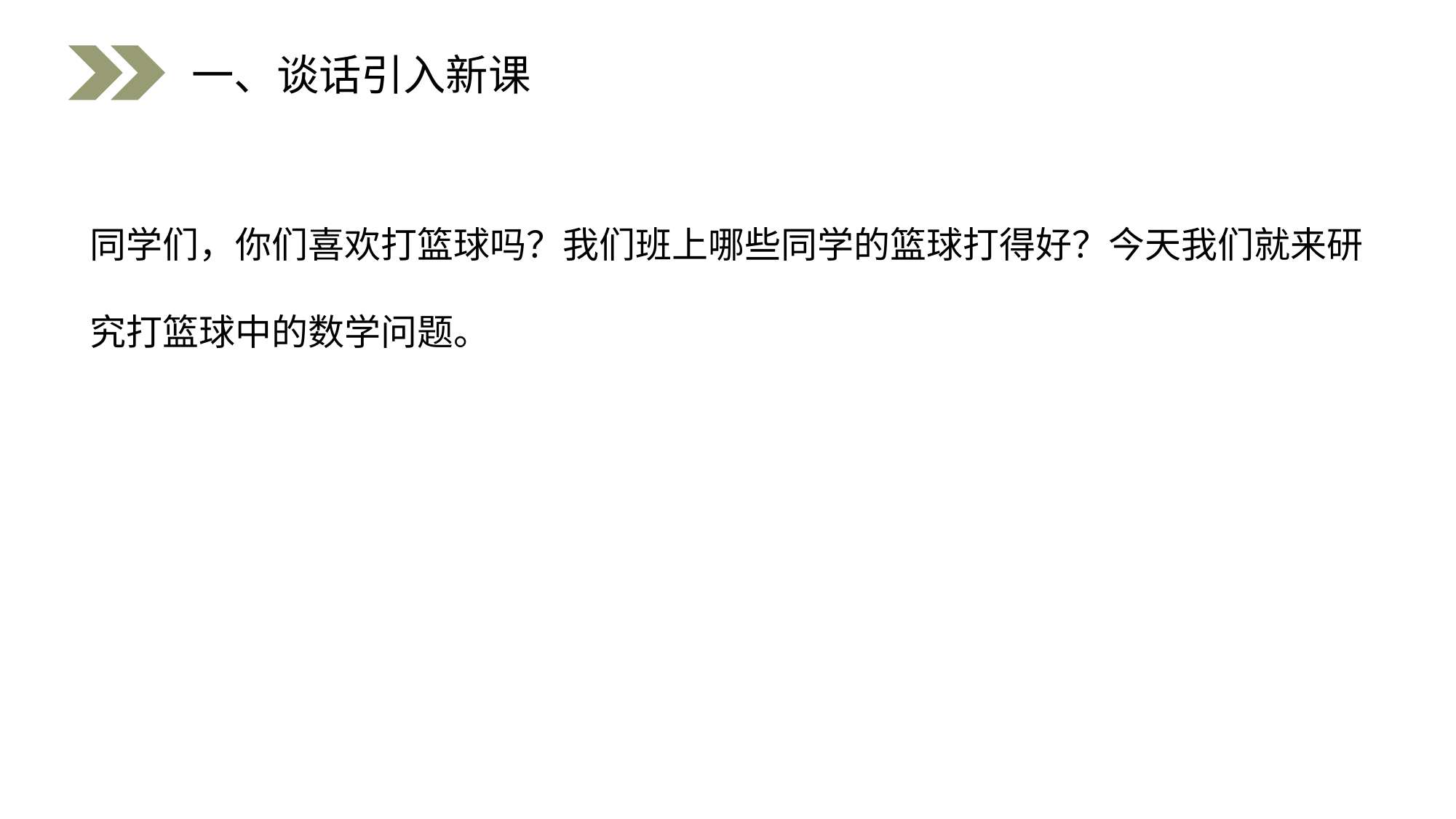

一、谈话引入新课
同学们，你们喜欢打篮球吗？我们班上哪些同学的篮球打得好？今天我们就来研究打篮球中的数学问题。